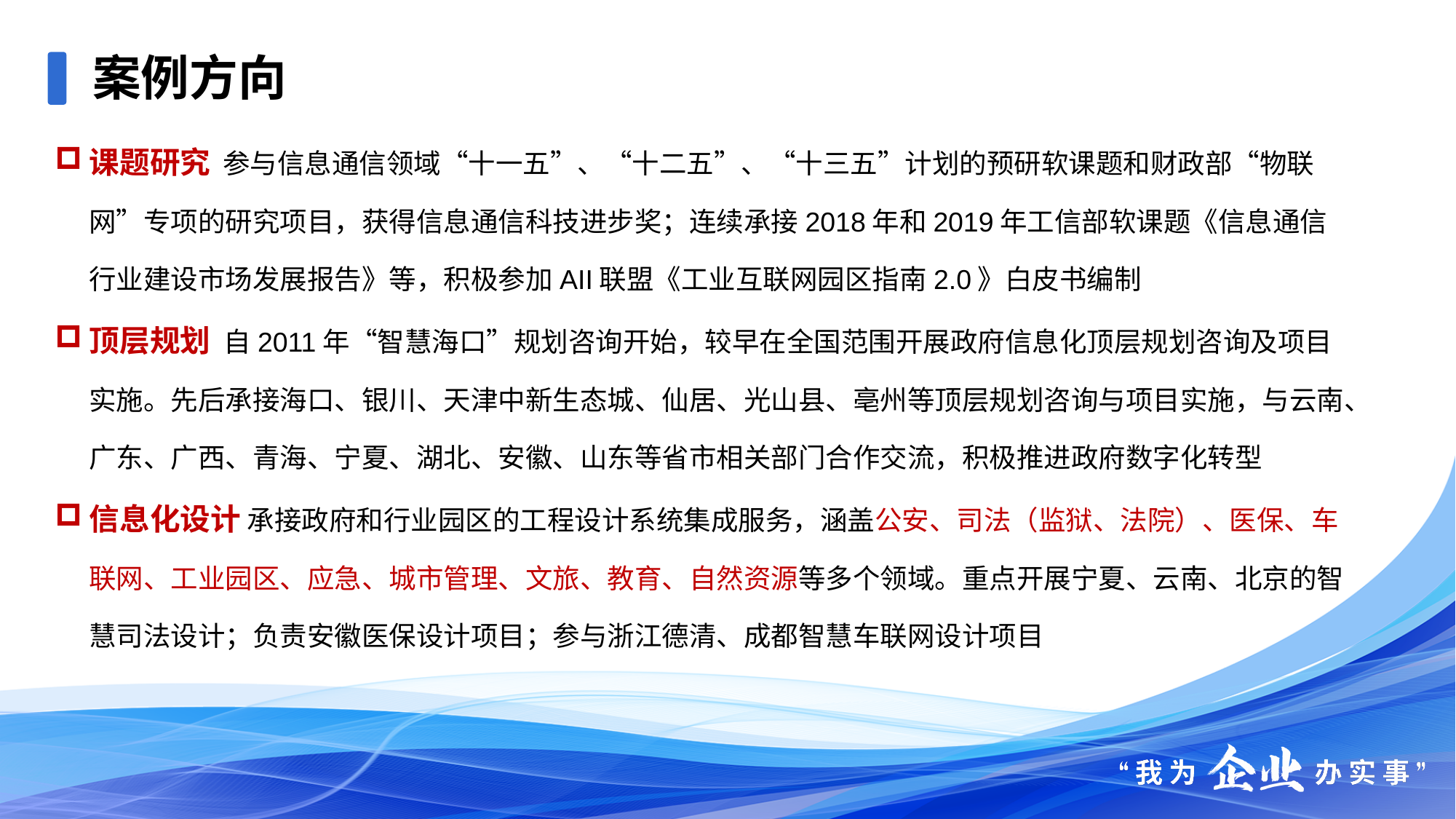

案例方向

课题研究  参与信息通信领域“十一五”、“十二五”、“十三五”计划的预研软课题和财政部“物联网”专项的研究项目，获得信息通信科技进步奖；连续承接2018年和2019年工信部软课题《信息通信行业建设市场发展报告》等，积极参加AII联盟《工业互联网园区指南2.0》白皮书编制
顶层规划  自2011年“智慧海口”规划咨询开始，较早在全国范围开展政府信息化顶层规划咨询及项目实施。先后承接海口、银川、天津中新生态城、仙居、光山县、亳州等顶层规划咨询与项目实施，与云南、广东、广西、青海、宁夏、湖北、安徽、山东等省市相关部门合作交流，积极推进政府数字化转型
信息化设计 承接政府和行业园区的工程设计系统集成服务，涵盖公安、司法（监狱、法院）、医保、车联网、工业园区、应急、城市管理、文旅、教育、自然资源等多个领域。重点开展宁夏、云南、北京的智慧司法设计；负责安徽医保设计项目；参与浙江德清、成都智慧车联网设计项目